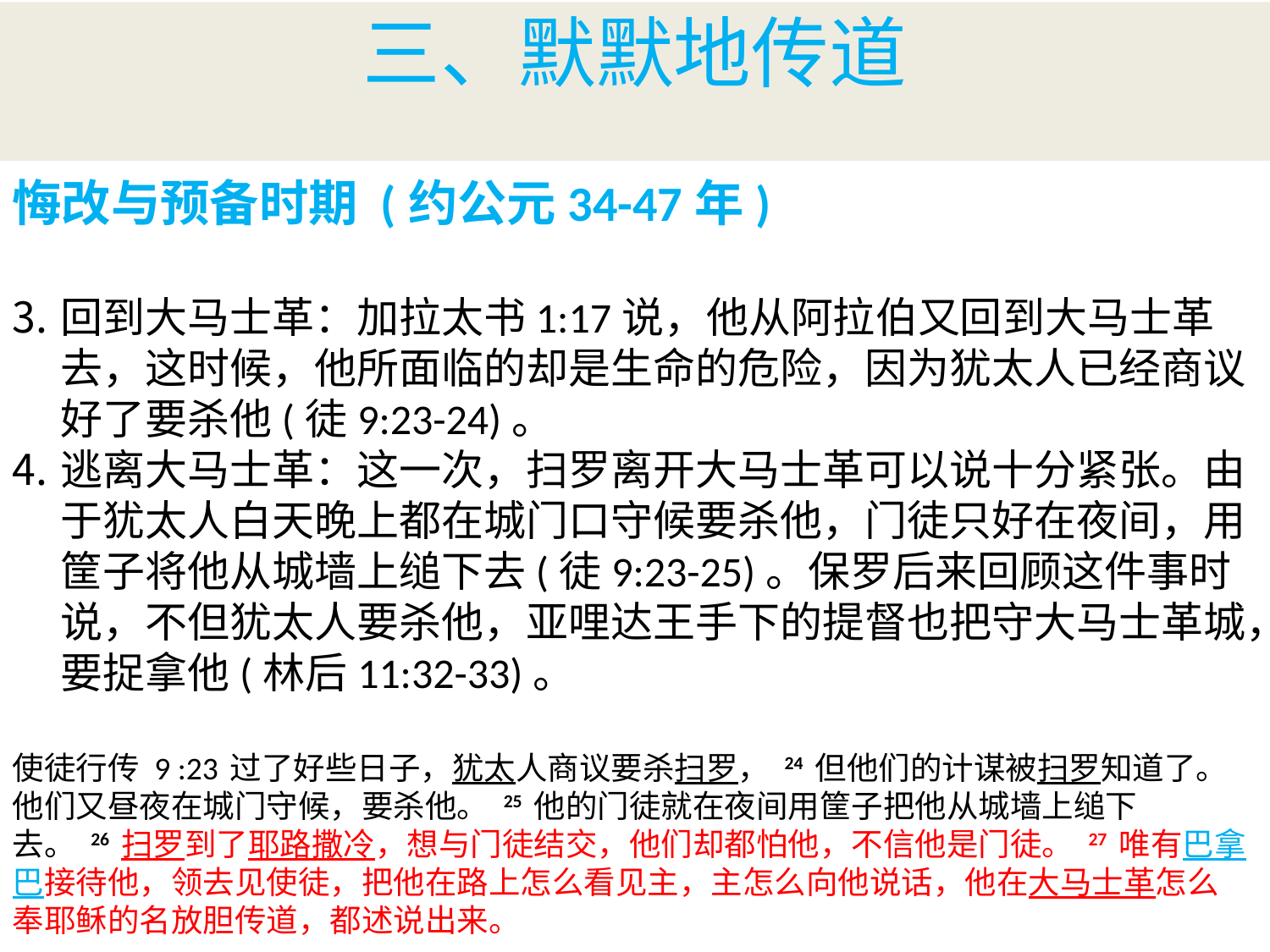

# 三、默默地传道
悔改与预备时期 (约公元34-47年)

回到大马士革：加拉太书1:17说，他从阿拉伯又回到大马士革去，这时候，他所面临的却是生命的危险，因为犹太人已经商议好了要杀他(徒9:23-24)。
逃离大马士革：这一次，扫罗离开大马士革可以说十分紧张。由于犹太人白天晚上都在城门口守候要杀他，门徒只好在夜间，用筐子将他从城墙上缒下去(徒9:23-25)。保罗后来回顾这件事时说，不但犹太人要杀他，亚哩达王手下的提督也把守大马士革城，要捉拿他(林后11:32-33)。

使徒行传 9 :23 过了好些日子，犹太人商议要杀扫罗， 24 但他们的计谋被扫罗知道了。他们又昼夜在城门守候，要杀他。 25 他的门徒就在夜间用筐子把他从城墙上缒下去。 26 扫罗到了耶路撒冷，想与门徒结交，他们却都怕他，不信他是门徒。 27 唯有巴拿巴接待他，领去见使徒，把他在路上怎么看见主，主怎么向他说话，他在大马士革怎么奉耶稣的名放胆传道，都述说出来。